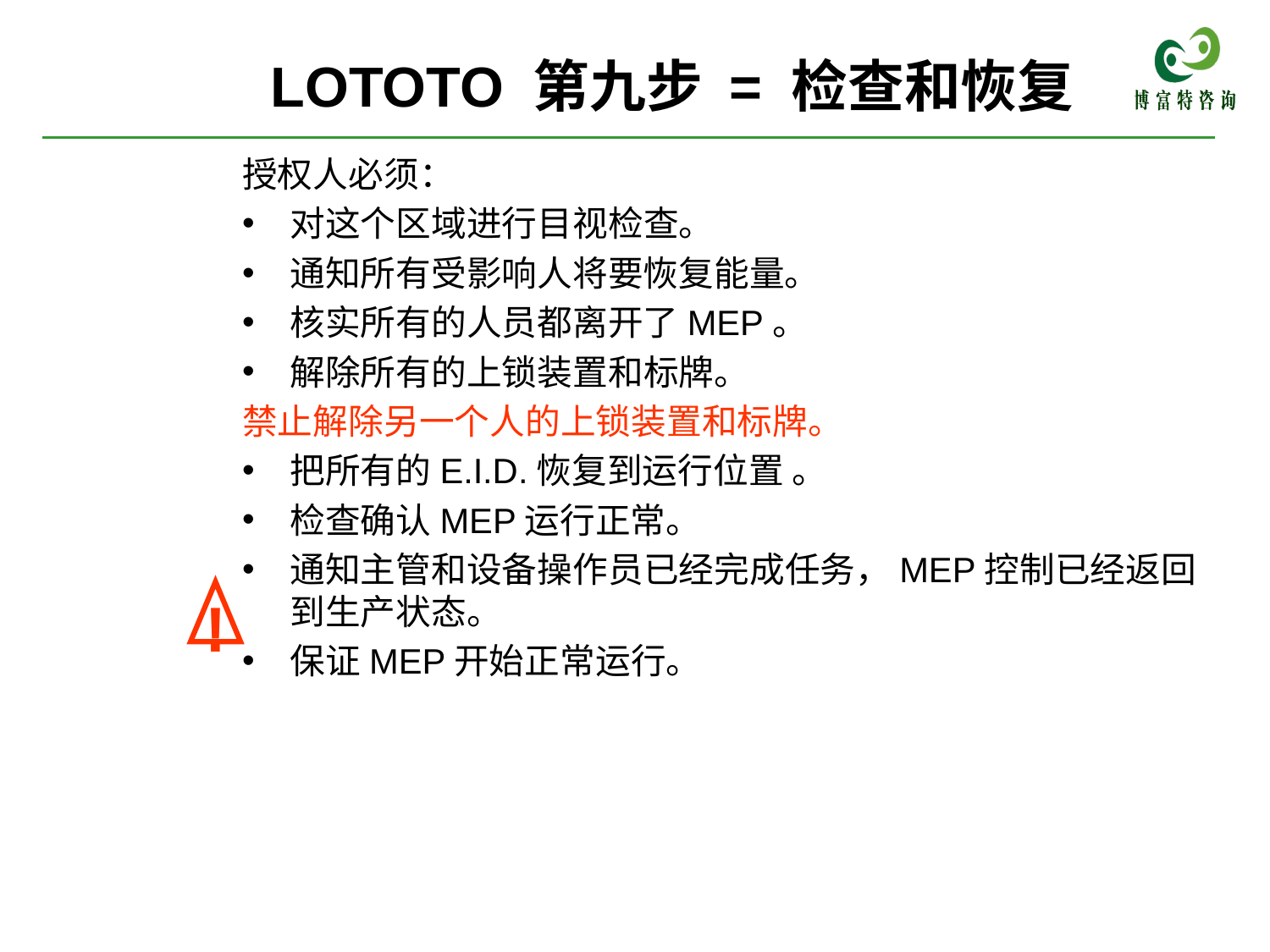

# LOTOTO 第九步 = 检查和恢复
授权人必须：
对这个区域进行目视检查。
通知所有受影响人将要恢复能量。
核实所有的人员都离开了MEP。
解除所有的上锁装置和标牌。
禁止解除另一个人的上锁装置和标牌。
把所有的E.I.D.恢复到运行位置 。
检查确认MEP运行正常。
通知主管和设备操作员已经完成任务，MEP控制已经返回到生产状态。
保证MEP开始正常运行。
!